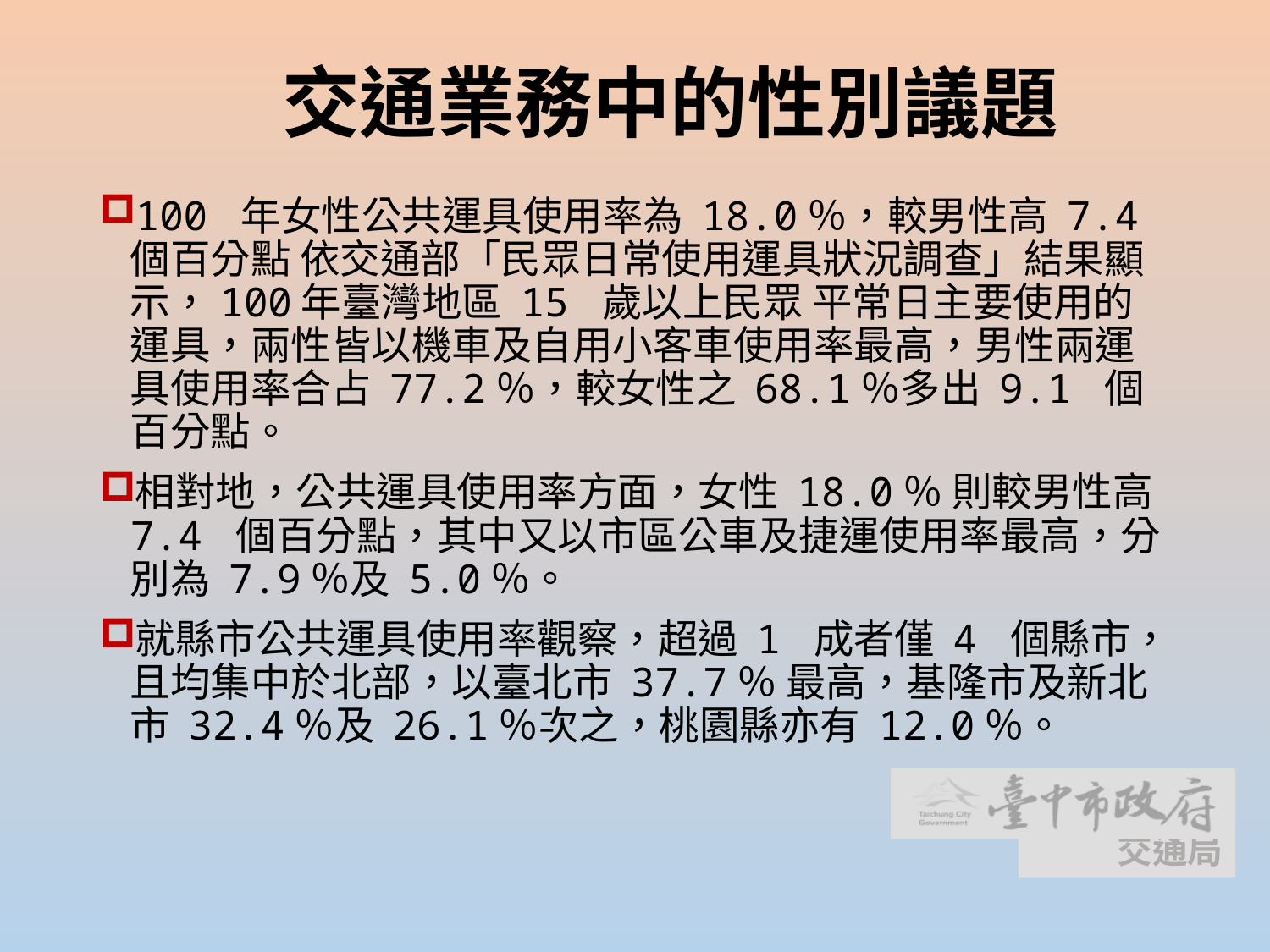

# 交通業務中的性別議題
100 年女性公共運具使用率為 18.0％，較男性高 7.4 個百分點 依交通部「民眾日常使用運具狀況調查」結果顯示，100年臺灣地區 15 歲以上民眾 平常日主要使用的運具，兩性皆以機車及自用小客車使用率最高，男性兩運具使用率合占 77.2％，較女性之 68.1％多出 9.1 個百分點。
相對地，公共運具使用率方面，女性 18.0％ 則較男性高 7.4 個百分點，其中又以市區公車及捷運使用率最高，分別為 7.9％及 5.0％。
就縣市公共運具使用率觀察，超過 1 成者僅 4 個縣市，且均集中於北部，以臺北市 37.7％ 最高，基隆市及新北市 32.4％及 26.1％次之，桃園縣亦有 12.0％。